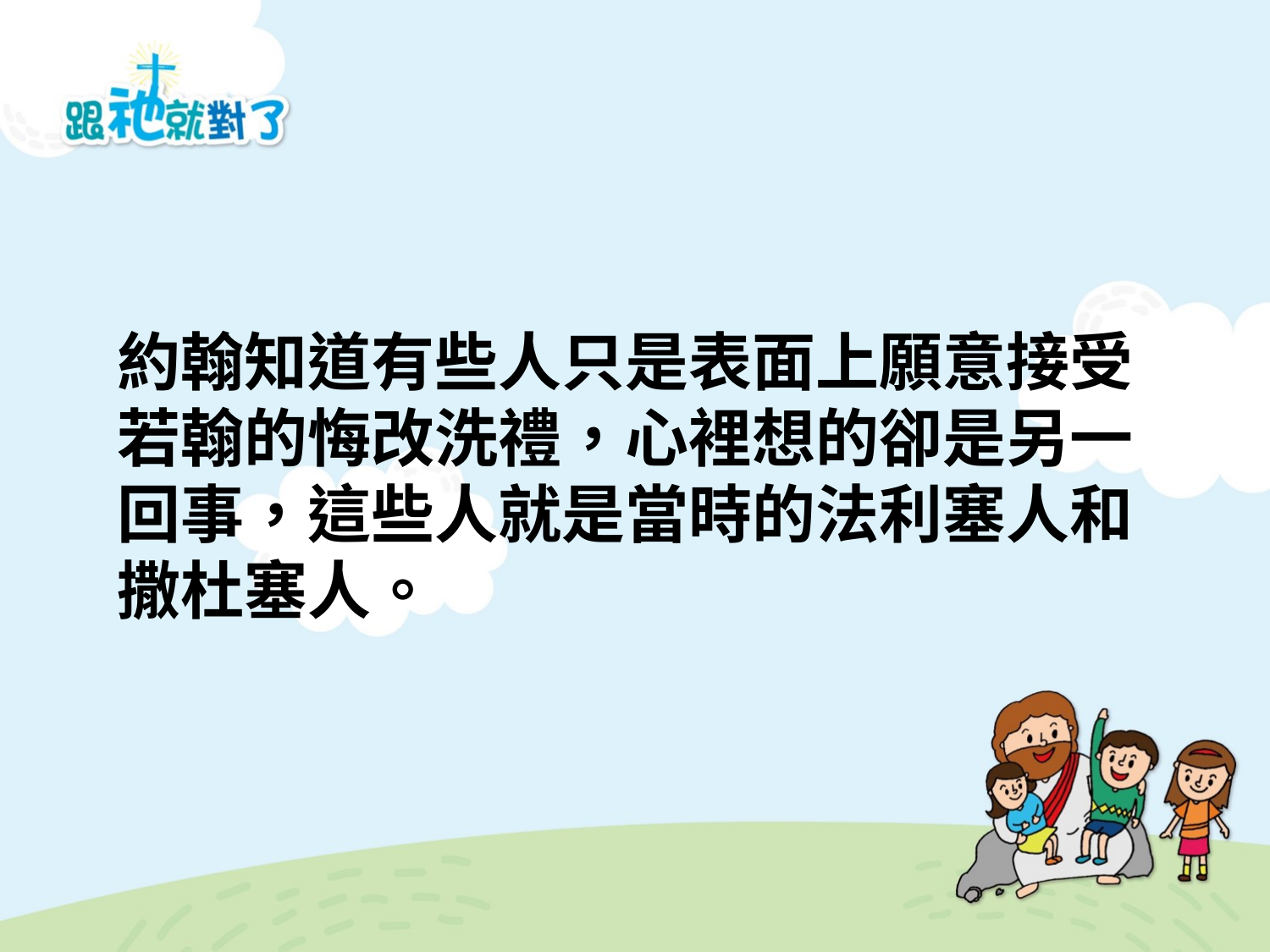

約翰知道有些人只是表面上願意接受若翰的悔改洗禮，心裡想的卻是另一回事，這些人就是當時的法利塞人和撒杜塞人。